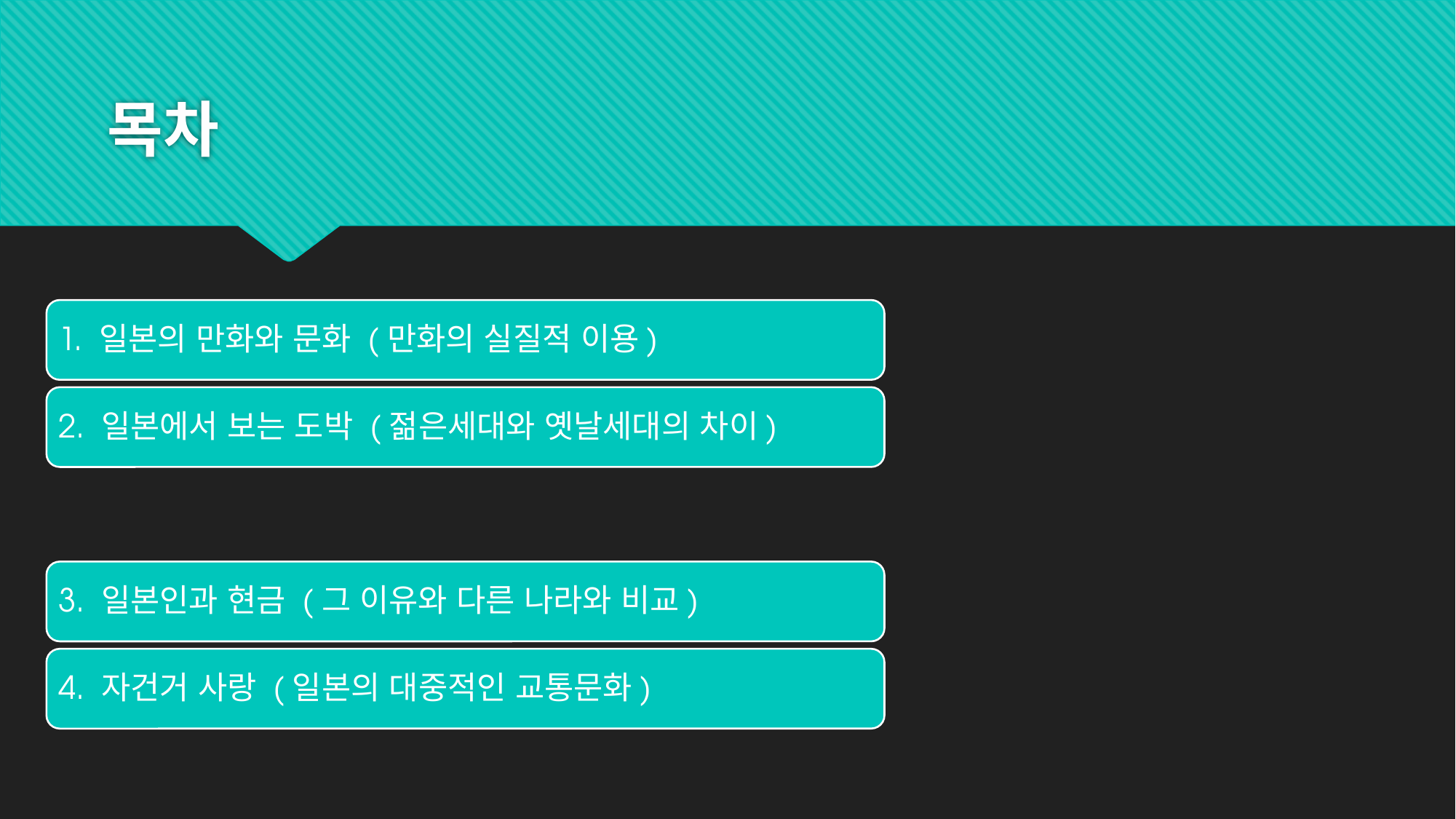

# 목차

1. 일본의 만화와 문화 (만화의 실질적 이용)

2. 일본에서 보는 도박 (젊은세대와 옛날세대의 차이)

3. 일본인과 현금 (그 이유와 다른 나라와 비교)

4. 자건거 사랑 (일본의 대중적인 교통문화)